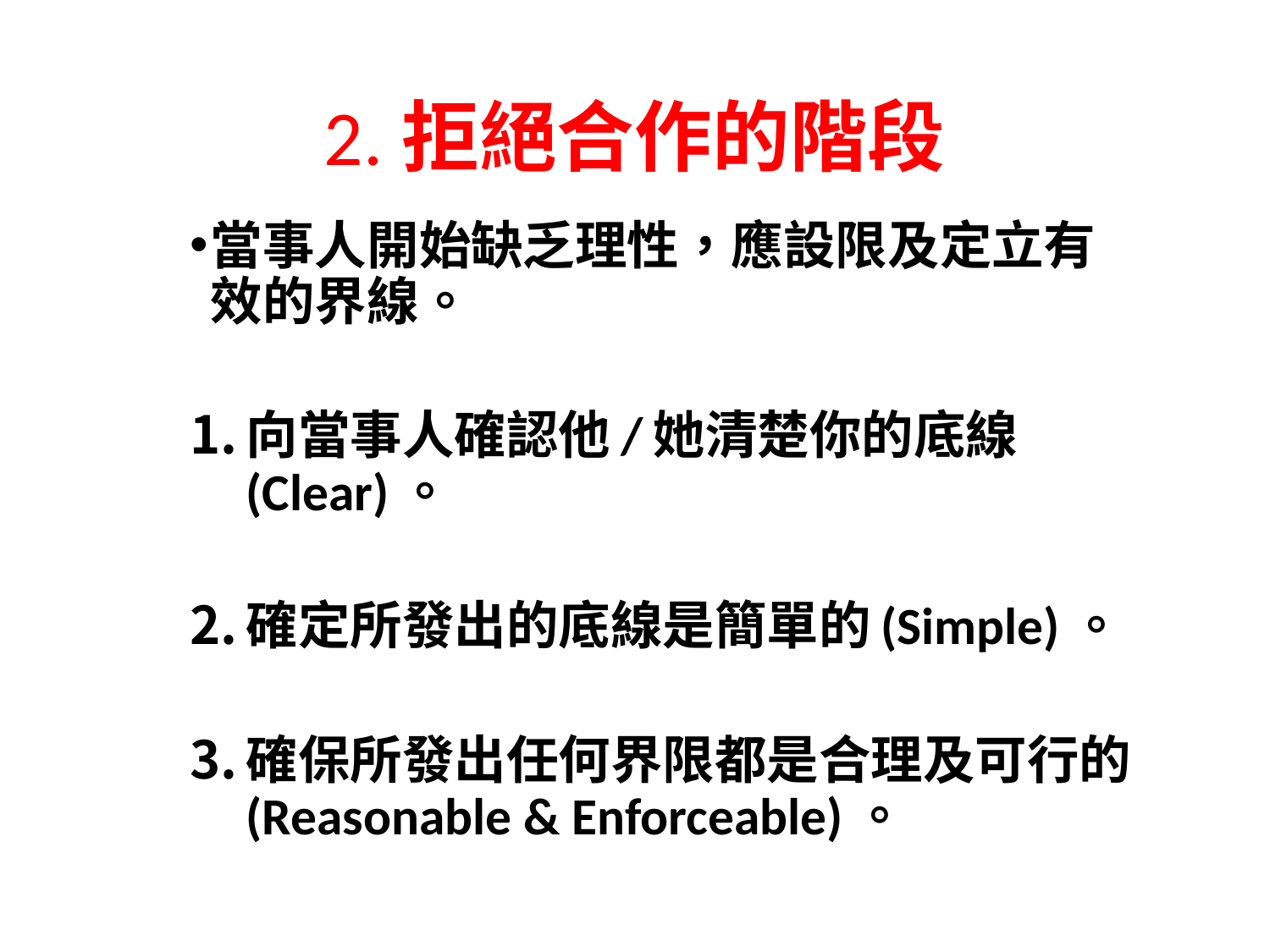

# 2.拒絕合作的階段
當事人開始缺乏理性，應設限及定立有效的界線。

向當事人確認他/她清楚你的底線(Clear)。

確定所發出的底線是簡單的(Simple)。

確保所發出任何界限都是合理及可行的(Reasonable & Enforceable)。